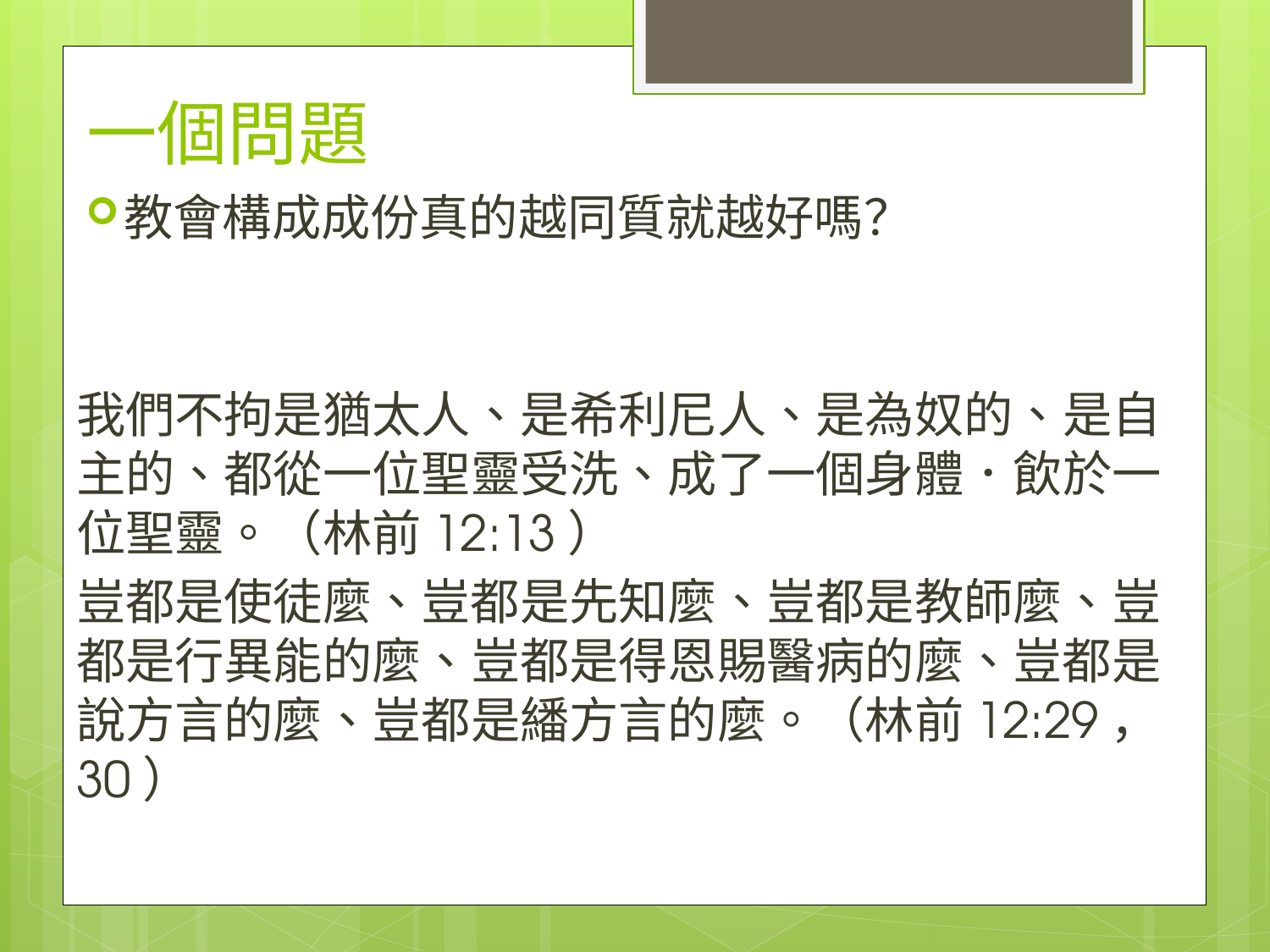

# 一個問題
教會構成成份真的越同質就越好嗎？

我們不拘是猶太人、是希利尼人、是為奴的、是自主的、都從一位聖靈受洗、成了一個身體．飲於一位聖靈。（林前12:13）
豈都是使徒麼、豈都是先知麼、豈都是教師麼、豈都是行異能的麼、豈都是得恩賜醫病的麼、豈都是說方言的麼、豈都是繙方言的麼。（林前12:29，30）